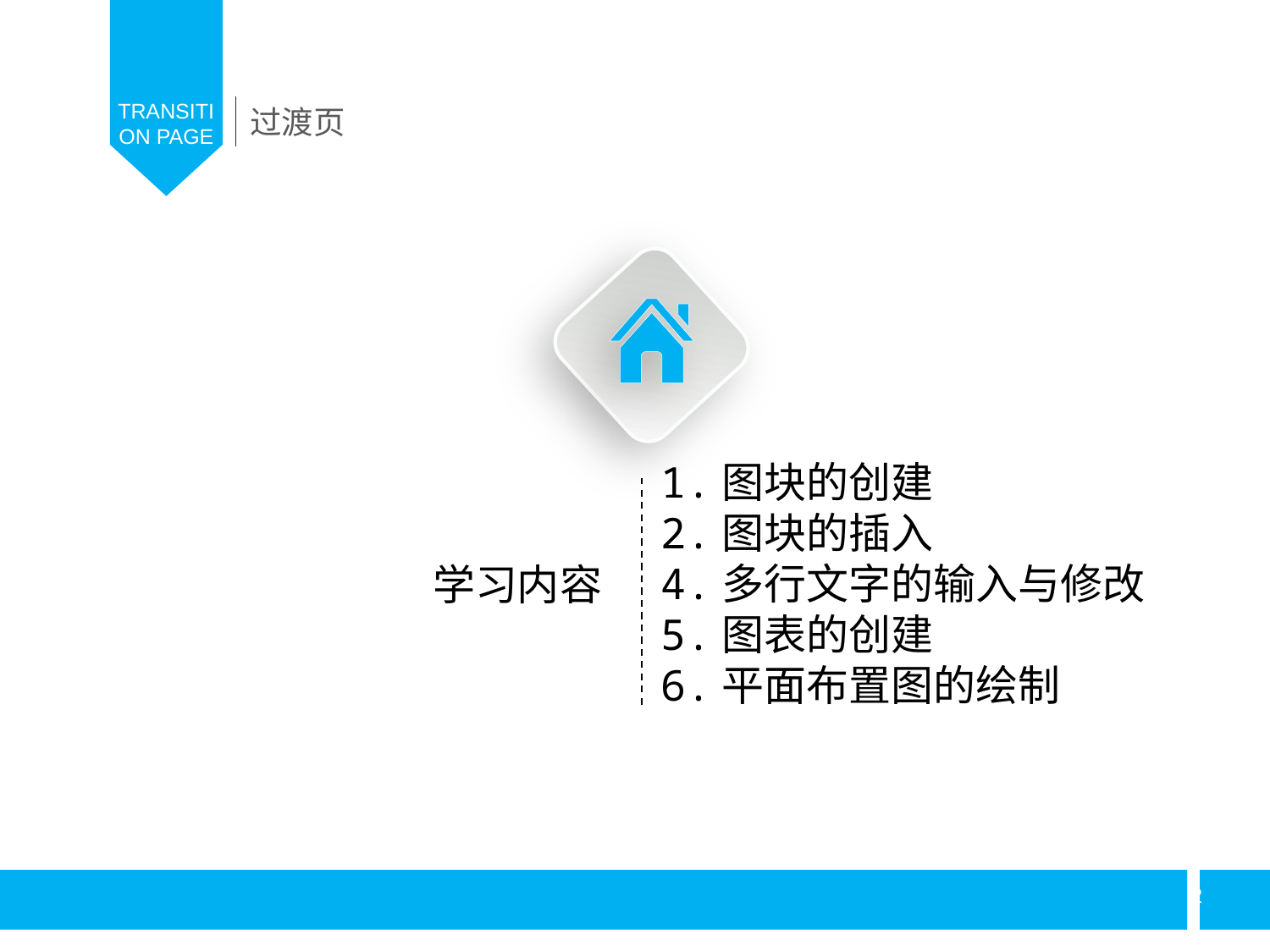

1.图块的创建
2.图块的插入
4.多行文字的输入与修改
5.图表的创建
6.平面布置图的绘制
学习内容